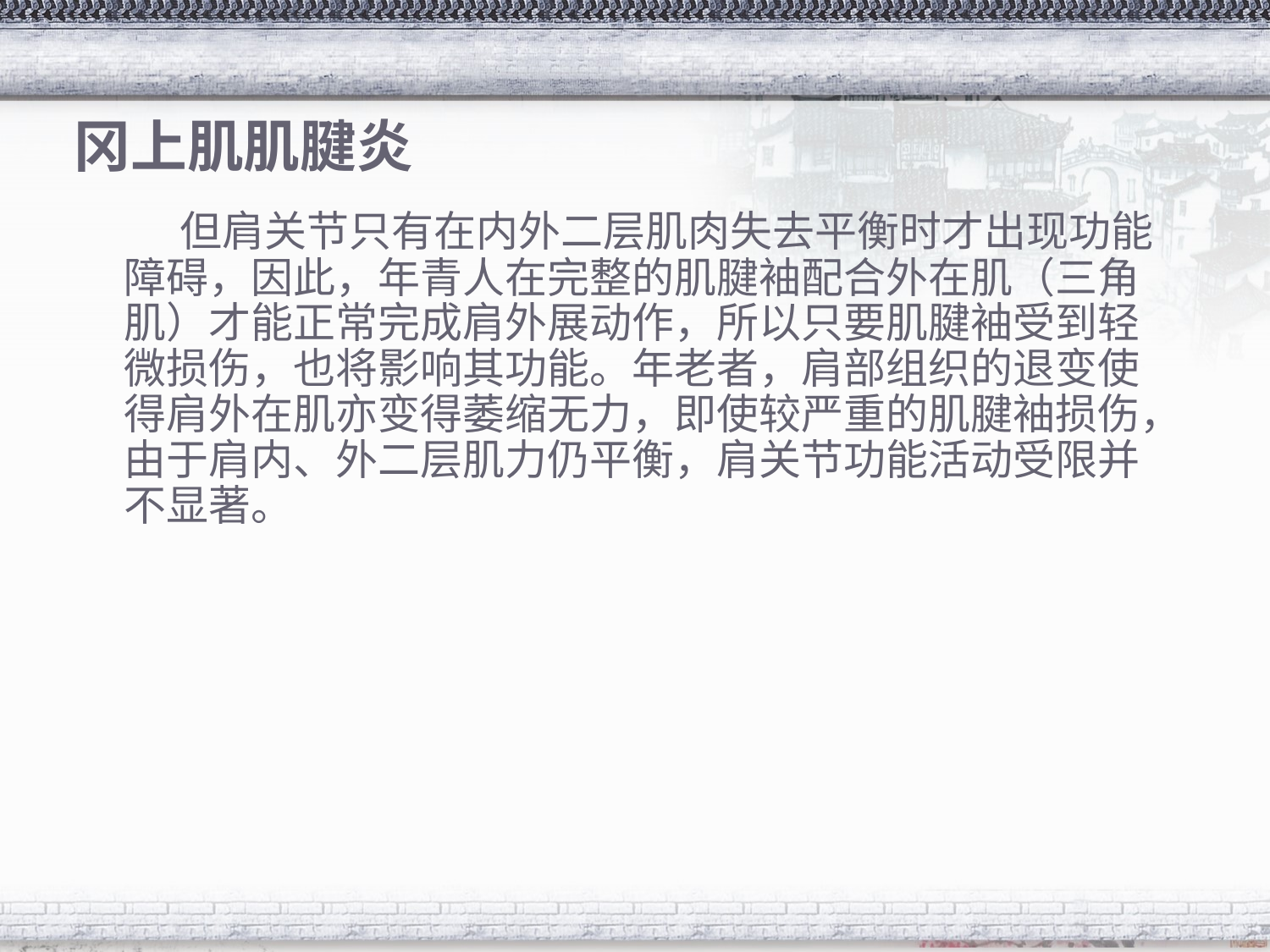

# 冈上肌肌腱炎
          但肩关节只有在内外二层肌肉失去平衡时才出现功能障碍，因此，年青人在完整的肌腱袖配合外在肌（三角肌）才能正常完成肩外展动作，所以只要肌腱袖受到轻微损伤，也将影响其功能。年老者，肩部组织的退变使得肩外在肌亦变得萎缩无力，即使较严重的肌腱袖损伤，由于肩内、外二层肌力仍平衡，肩关节功能活动受限并不显著。